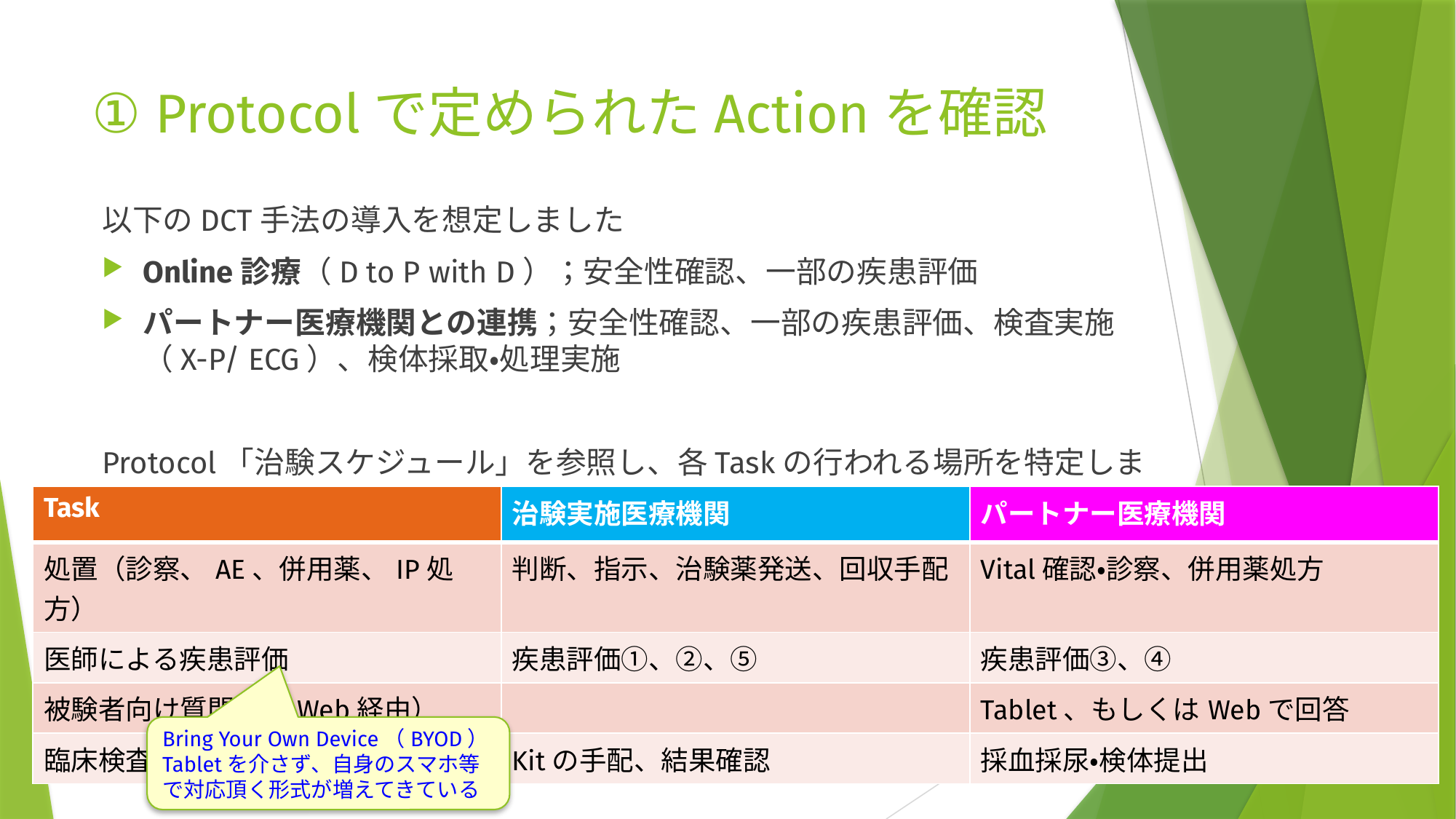

# ① Protocolで定められたActionを確認
以下のDCT手法の導入を想定しました
Online診療（D to P with D）；安全性確認、一部の疾患評価
パートナー医療機関との連携；安全性確認、一部の疾患評価、検査実施（X-P/ ECG）、検体採取・処理実施

Protocol「治験スケジュール」を参照し、各Taskの行われる場所を特定します
| Task | 治験実施医療機関 | パートナー医療機関 |
| --- | --- | --- |
| 処置（診察、AE、併用薬、IP処方） | 判断、指示、治験薬発送、回収手配 | Vital確認・診察、併用薬処方 |
| 医師による疾患評価 | 疾患評価①、②、⑤ | 疾患評価③、④ |
| 被験者向け質問票（Web経由） |  | Tablet、もしくはWebで回答 |
| 臨床検査 | Kitの手配、結果確認 | 採血採尿・検体提出 |
Bring Your Own Device（BYOD）
Tabletを介さず、自身のスマホ等で対応頂く形式が増えてきている